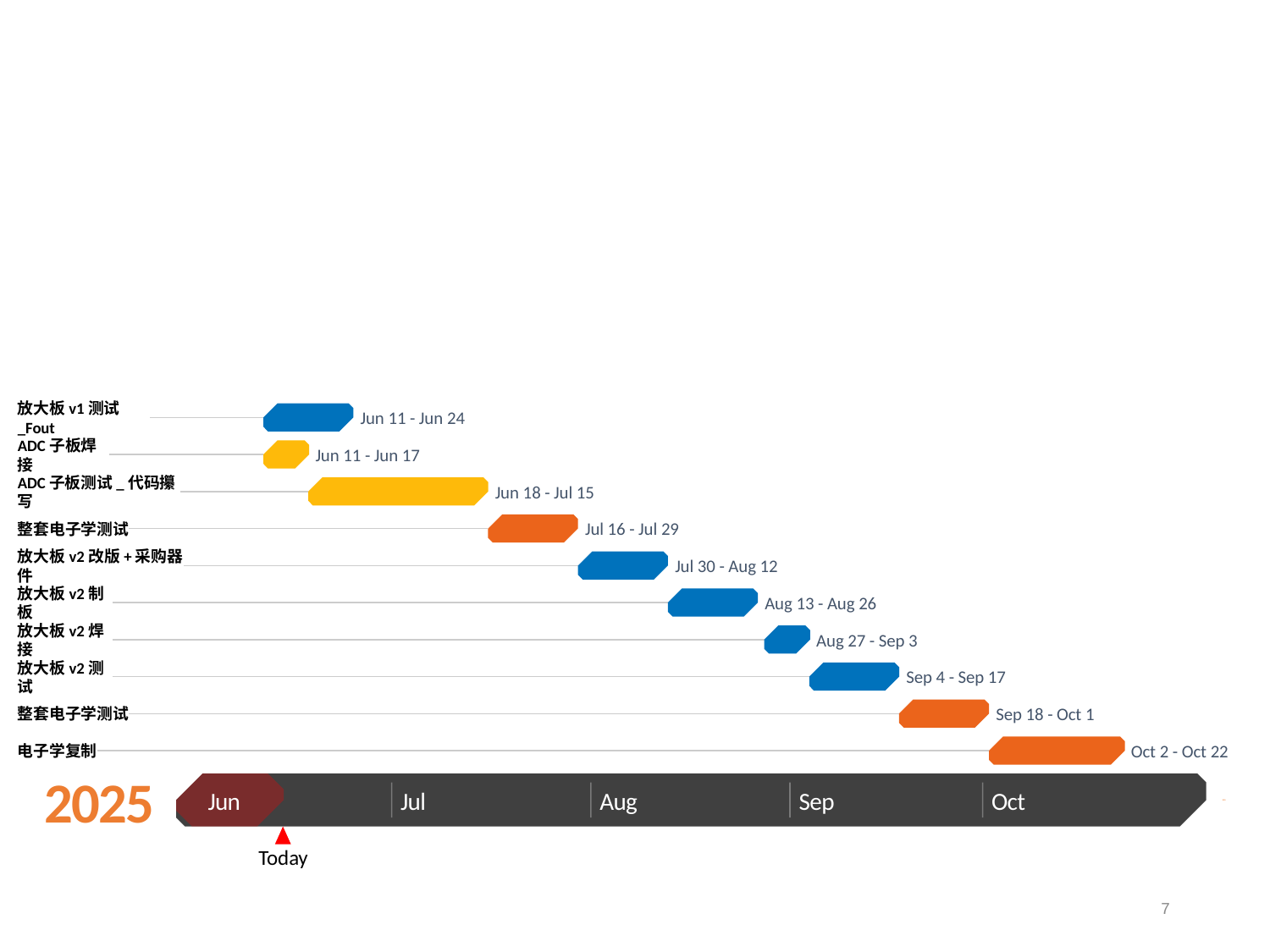

14 days
28 days
14 days
14 days
14 days
14 days
14 days
21 days
7 days
7 days

Jun 11 - Jun 24
放大板v1测试_Fout

Jun 11 - Jun 17
ADC子板焊接

Jun 18 - Jul 15
ADC子板测试_代码攥写

Jul 16 - Jul 29
整套电子学测试

Jul 30 - Aug 12
放大板v2改版+采购器件

Aug 13 - Aug 26
放大板v2制板

Aug 27 - Sep 3
放大板v2焊接

Sep 4 - Sep 17
放大板v2测试

Sep 18 - Oct 1
整套电子学测试

Oct 2 - Oct 22
电子学复制
2025

Jun
Jul
Aug
Sep
Oct
2025

Today
7